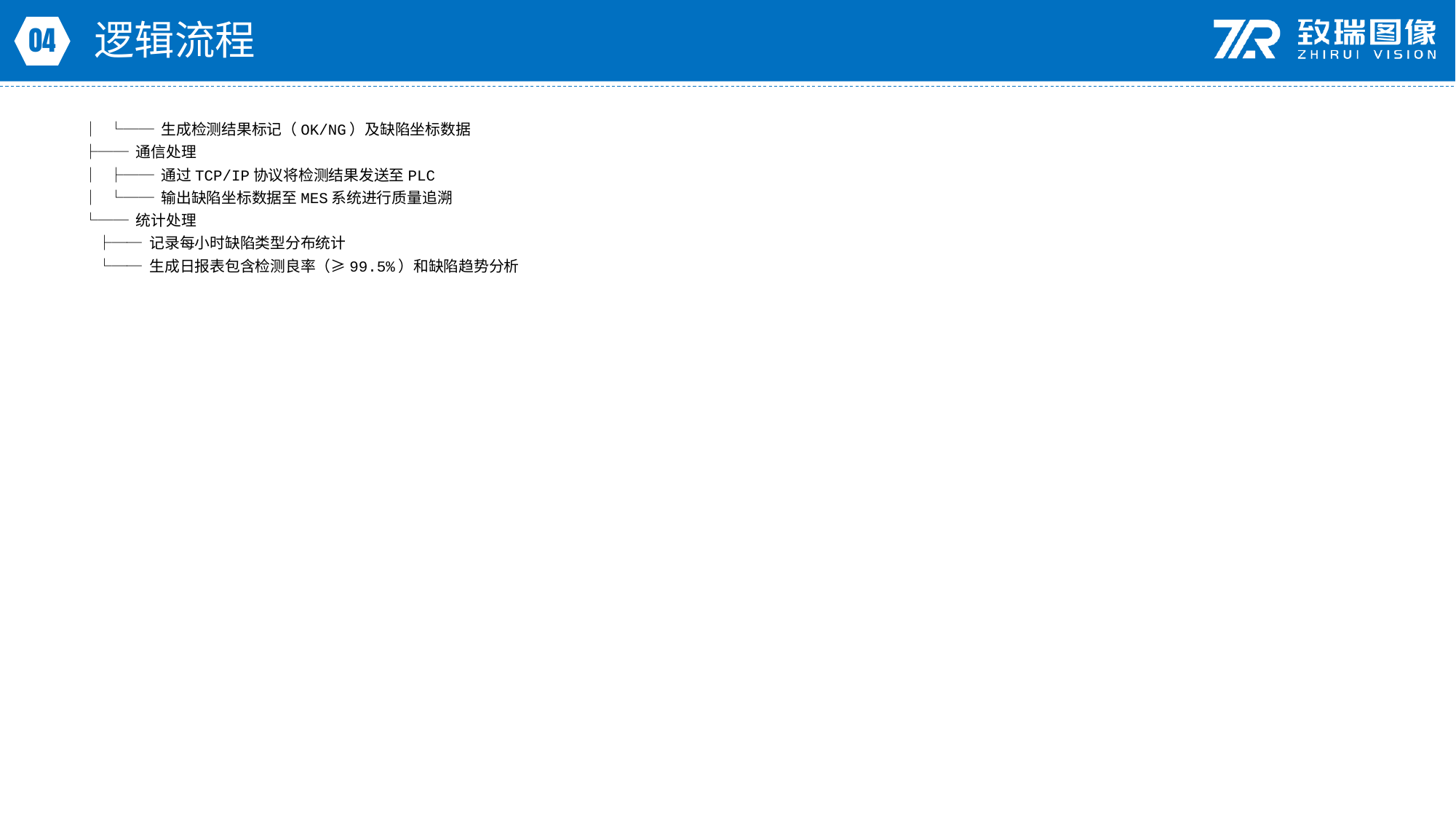

逻辑流程
04

│   └── 生成检测结果标记（OK/NG）及缺陷坐标数据
├── 通信处理
│   ├── 通过TCP/IP协议将检测结果发送至PLC
│   └── 输出缺陷坐标数据至MES系统进行质量追溯
└── 统计处理
    ├── 记录每小时缺陷类型分布统计
    └── 生成日报表包含检测良率（≥99.5%）和缺陷趋势分析